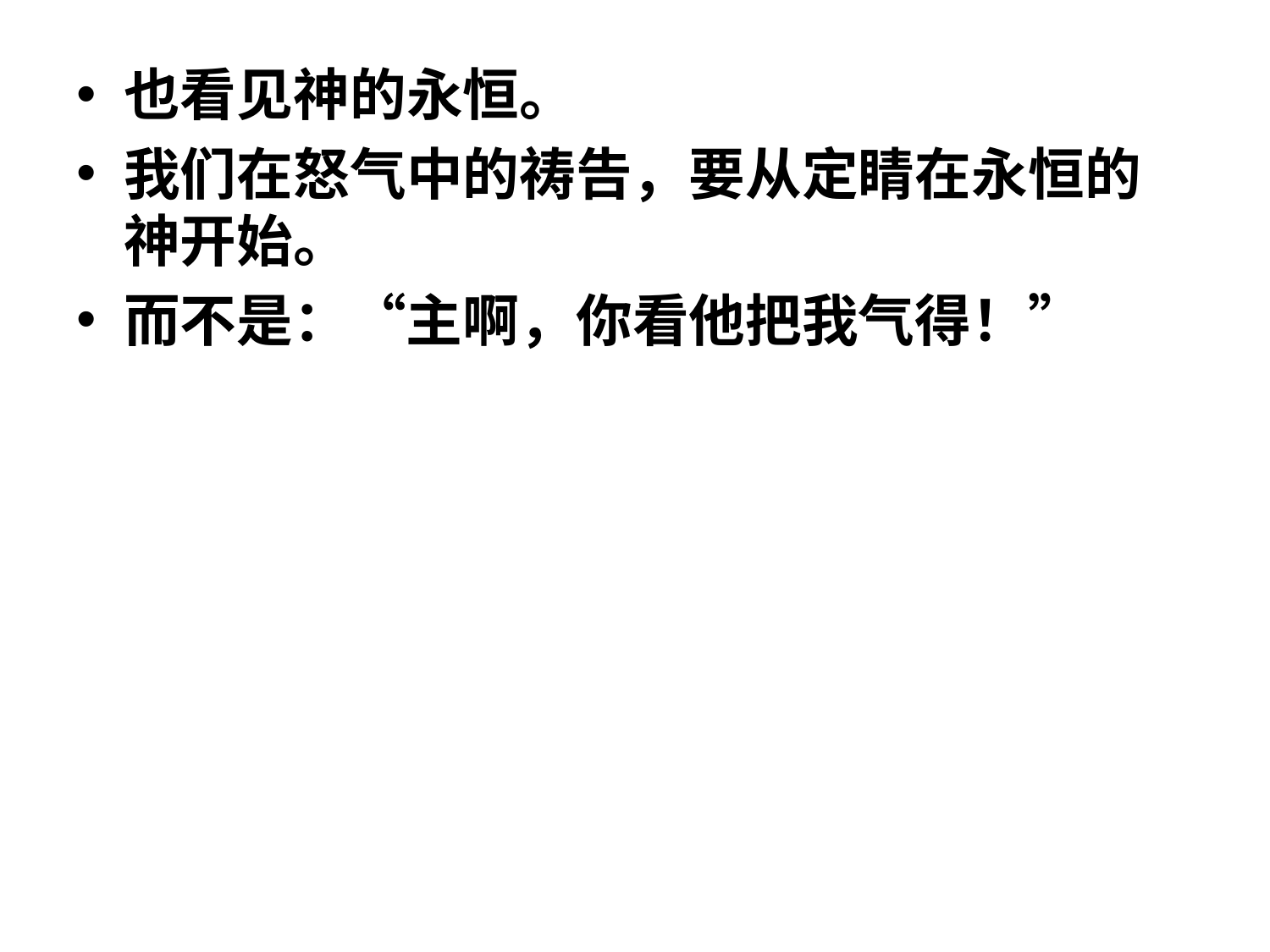

也看见神的永恒。
我们在怒气中的祷告，要从定睛在永恒的神开始。
而不是：“主啊，你看他把我气得！”